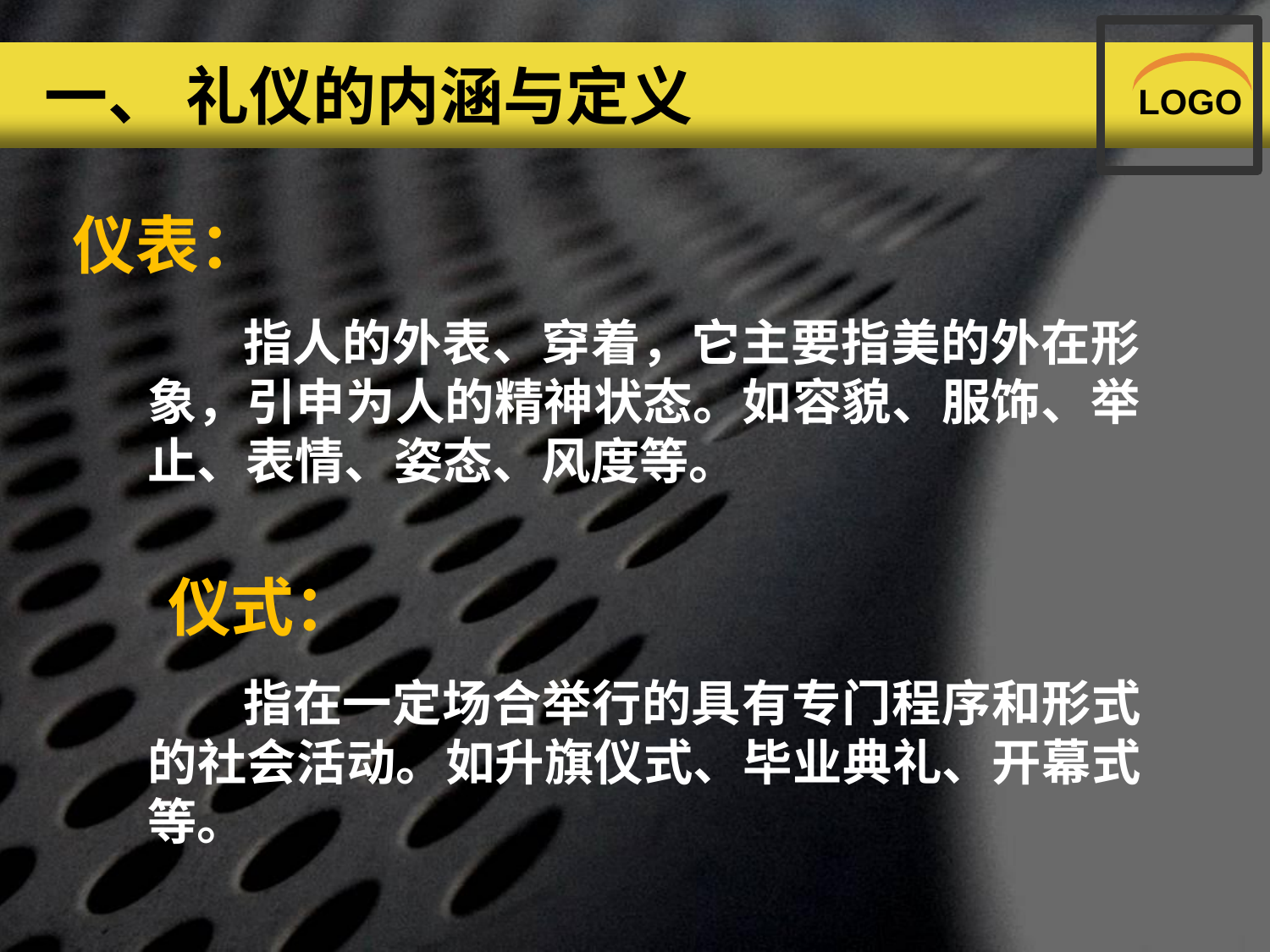

# 一、 礼仪的内涵与定义
LOGO

仪表：
指人的外表、穿着，它主要指美的外在形 象，引申为人的精神状态。如容貌、服饰、举 止、表情、姿态、风度等。

仪式：
指在一定场合举行的具有专门程序和形式 的社会活动。如升旗仪式、毕业典礼、开幕式 等。